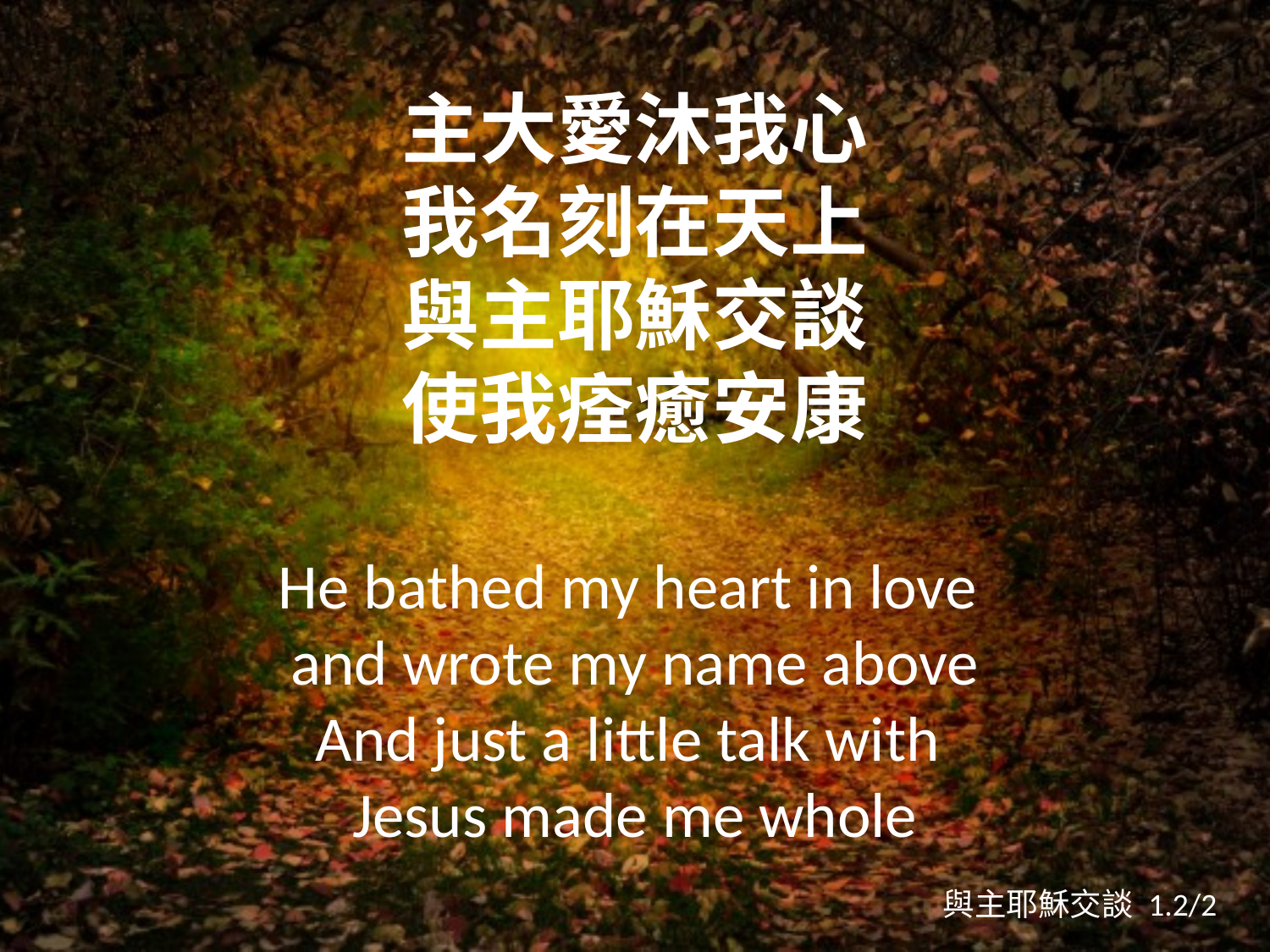

主大愛沐我心
我名刻在天上
與主耶穌交談
使我痊癒安康

He bathed my heart in love
and wrote my name above
And just a little talk with
Jesus made me whole
與主耶穌交談 1.2/2